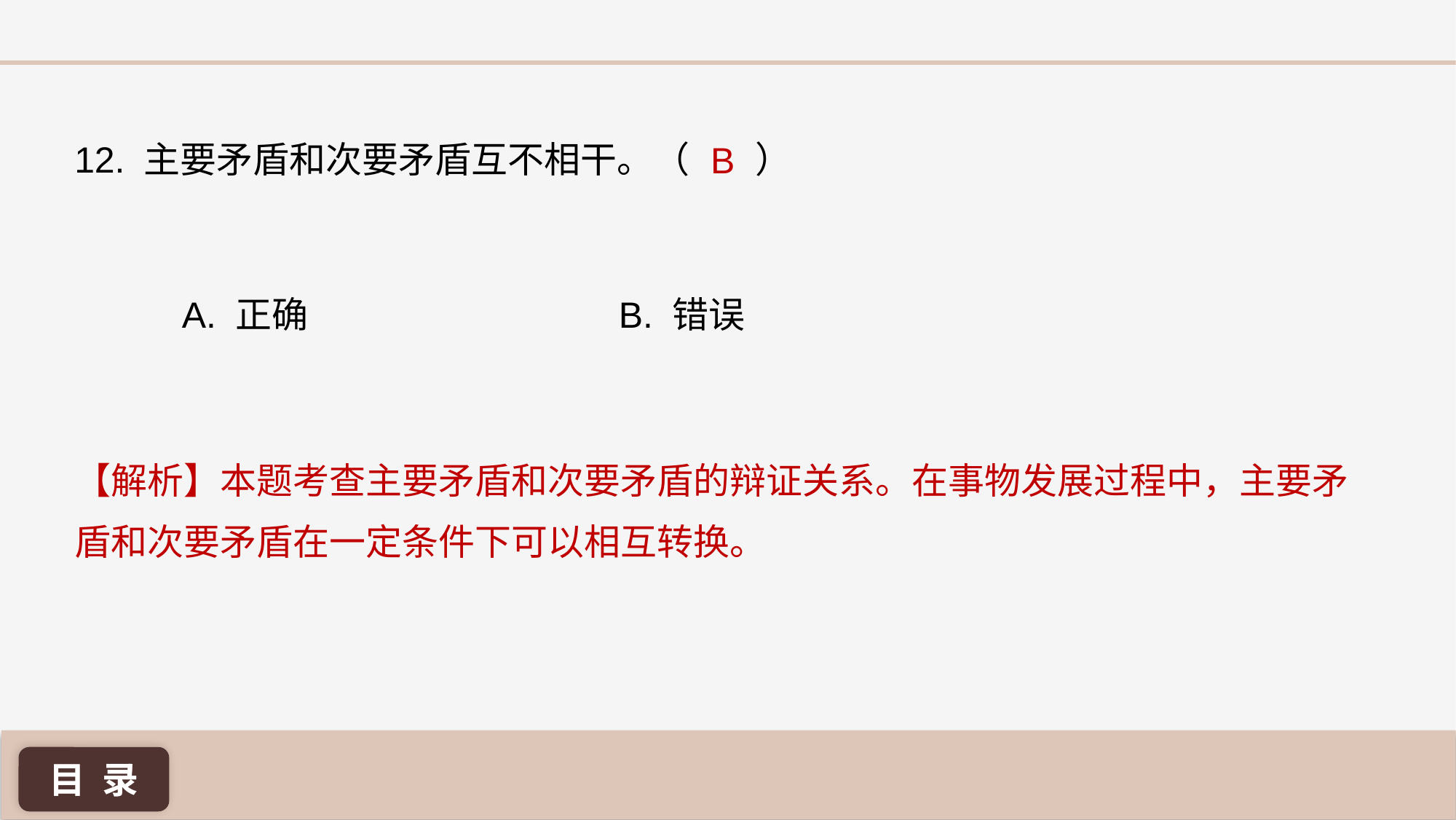

B
12. 主要矛盾和次要矛盾互不相干。（        ）
A. 正确 			B. 错误
【解析】本题考查主要矛盾和次要矛盾的辩证关系。在事物发展过程中，主要矛盾和次要矛盾在一定条件下可以相互转换。